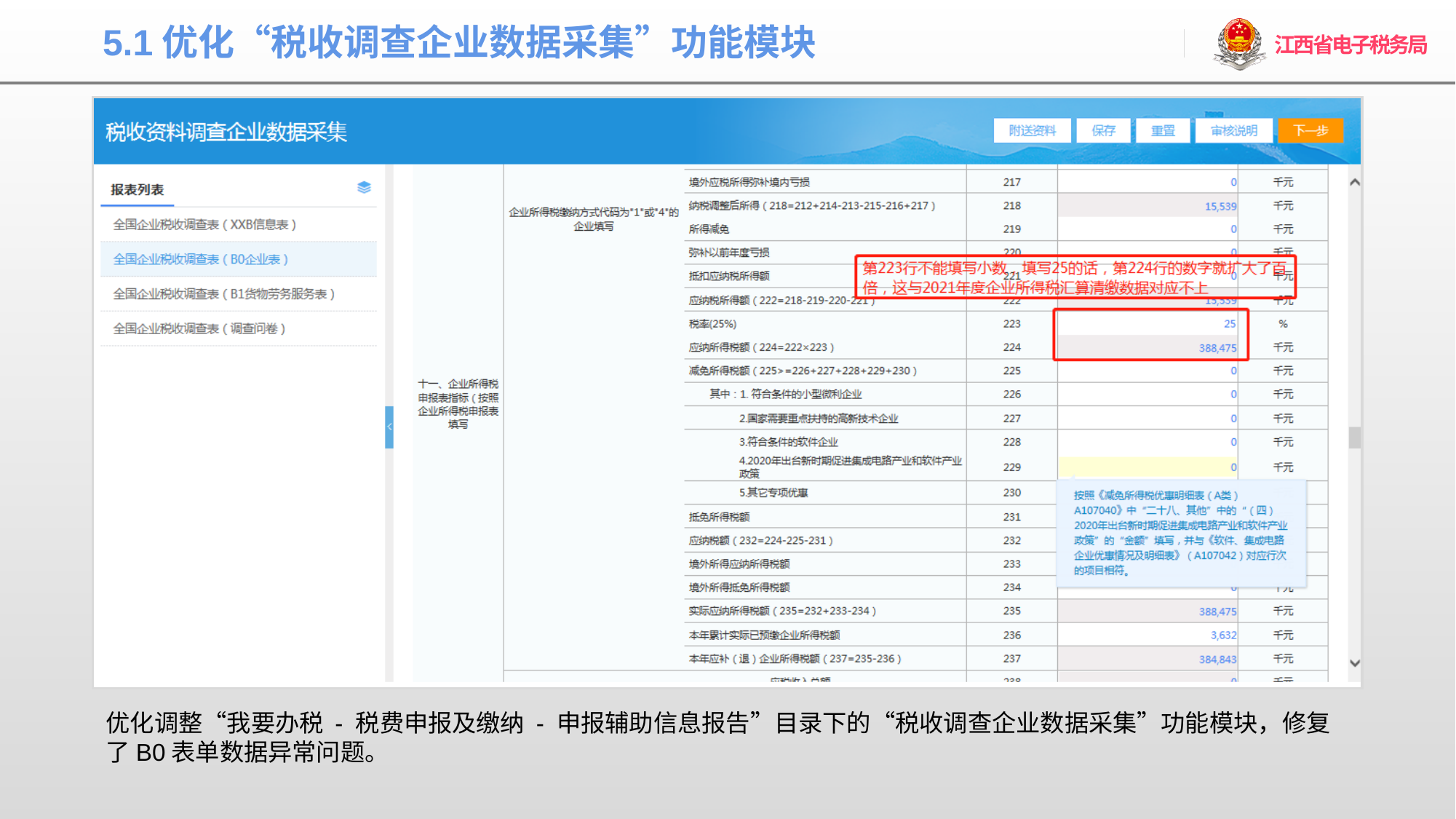

5.1优化“税收调查企业数据采集”功能模块

优化调整“我要办税 - 税费申报及缴纳 - 申报辅助信息报告”目录下的“税收调查企业数据采集”功能模块，修复了B0表单数据异常问题。